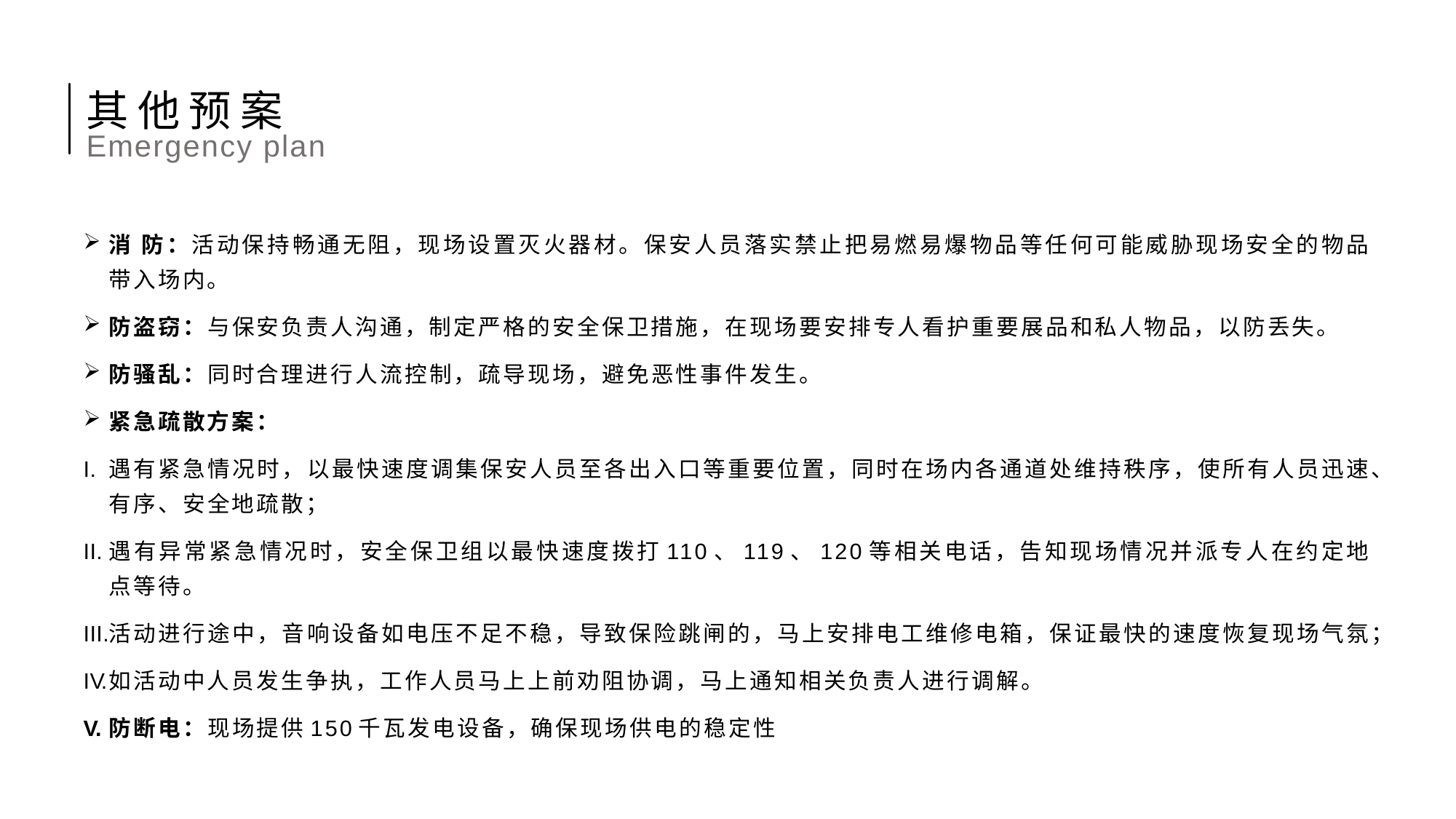

其他预案
Emergency plan

消 防：活动保持畅通无阻，现场设置灭火器材。保安人员落实禁止把易燃易爆物品等任何可能威胁现场安全的物品带入场内。
防盗窃：与保安负责人沟通，制定严格的安全保卫措施，在现场要安排专人看护重要展品和私人物品，以防丢失。
防骚乱：同时合理进行人流控制，疏导现场，避免恶性事件发生。
紧急疏散方案：
遇有紧急情况时，以最快速度调集保安人员至各出入口等重要位置，同时在场内各通道处维持秩序，使所有人员迅速、有序、安全地疏散；
遇有异常紧急情况时，安全保卫组以最快速度拨打110、119、120等相关电话，告知现场情况并派专人在约定地点等待。
活动进行途中，音响设备如电压不足不稳，导致保险跳闸的，马上安排电工维修电箱，保证最快的速度恢复现场气氛；
如活动中人员发生争执，工作人员马上上前劝阻协调，马上通知相关负责人进行调解。
防断电：现场提供150千瓦发电设备，确保现场供电的稳定性